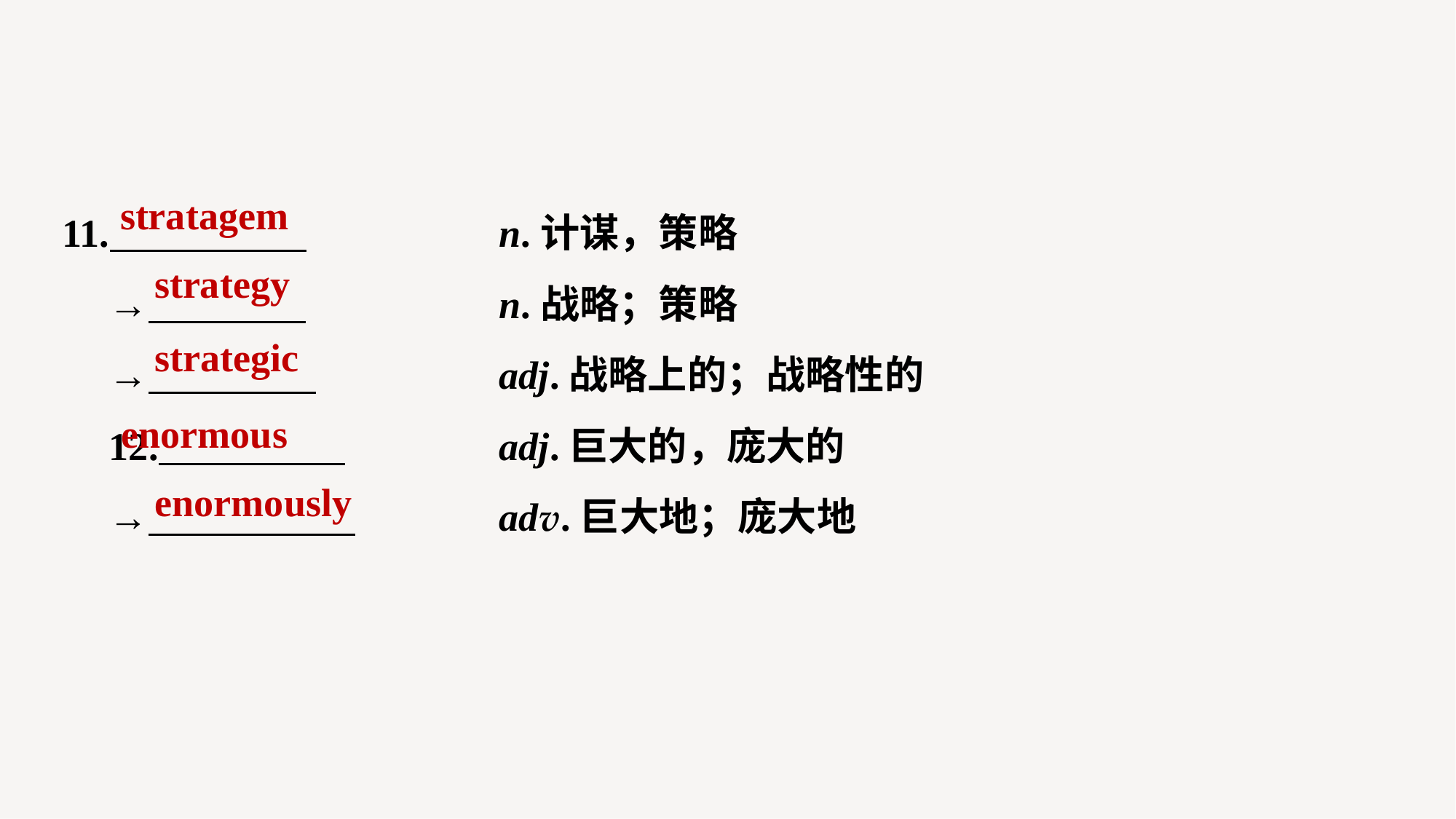

11.                     		n.计谋，策略
→                 		n.战略；策略
→                  		adj.战略上的；战略性的
12.                    		adj.巨大的，庞大的
→                      		adv.巨大地；庞大地
stratagem
strategy
strategic
enormous
enormously